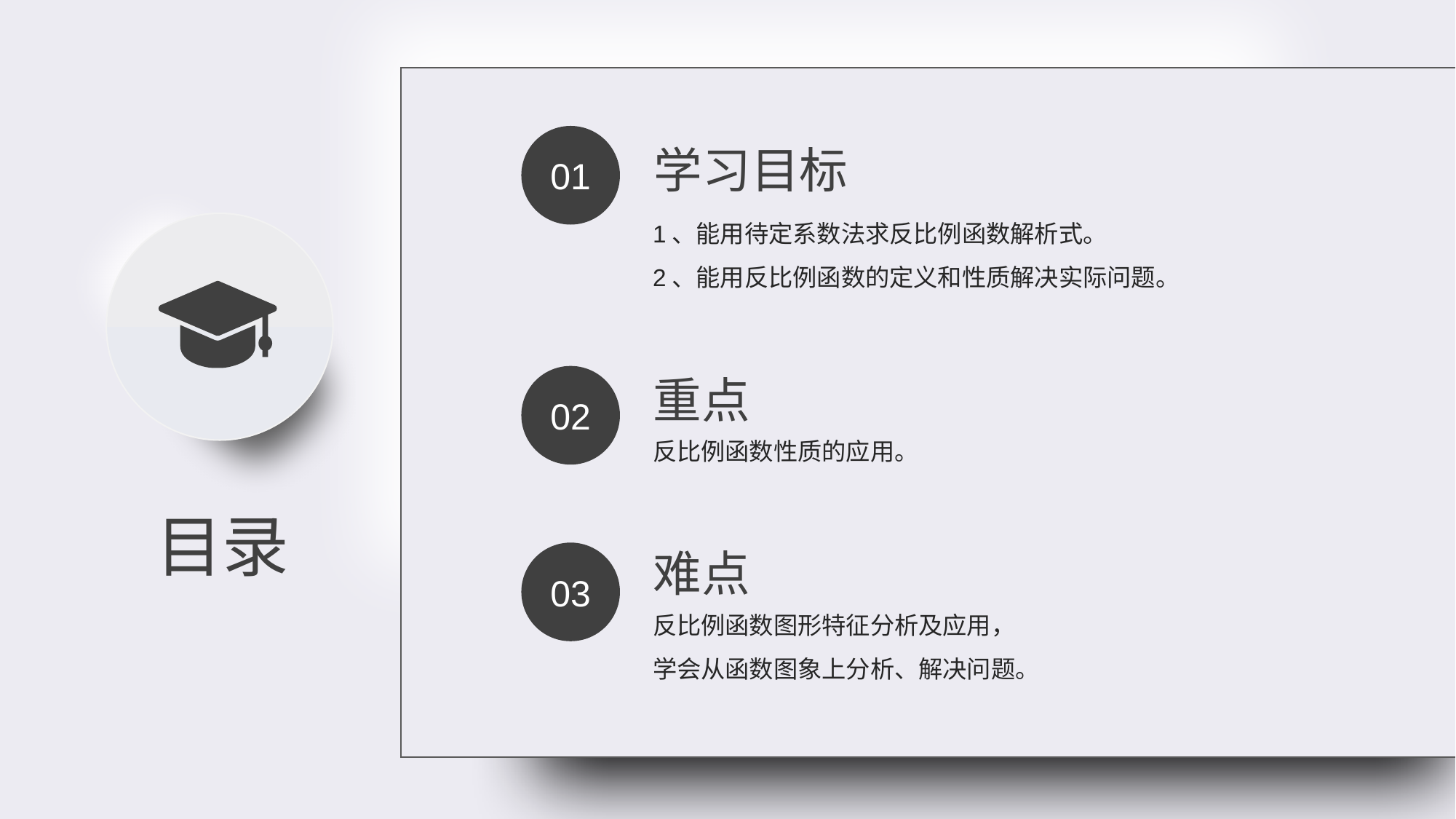

BY YUSHEN
01
学习目标
1、能用待定系数法求反比例函数解析式。
2、能用反比例函数的定义和性质解决实际问题。

目录
重点
02
反比例函数性质的应用。
难点
03
反比例函数图形特征分析及应用，
学会从函数图象上分析、解决问题。